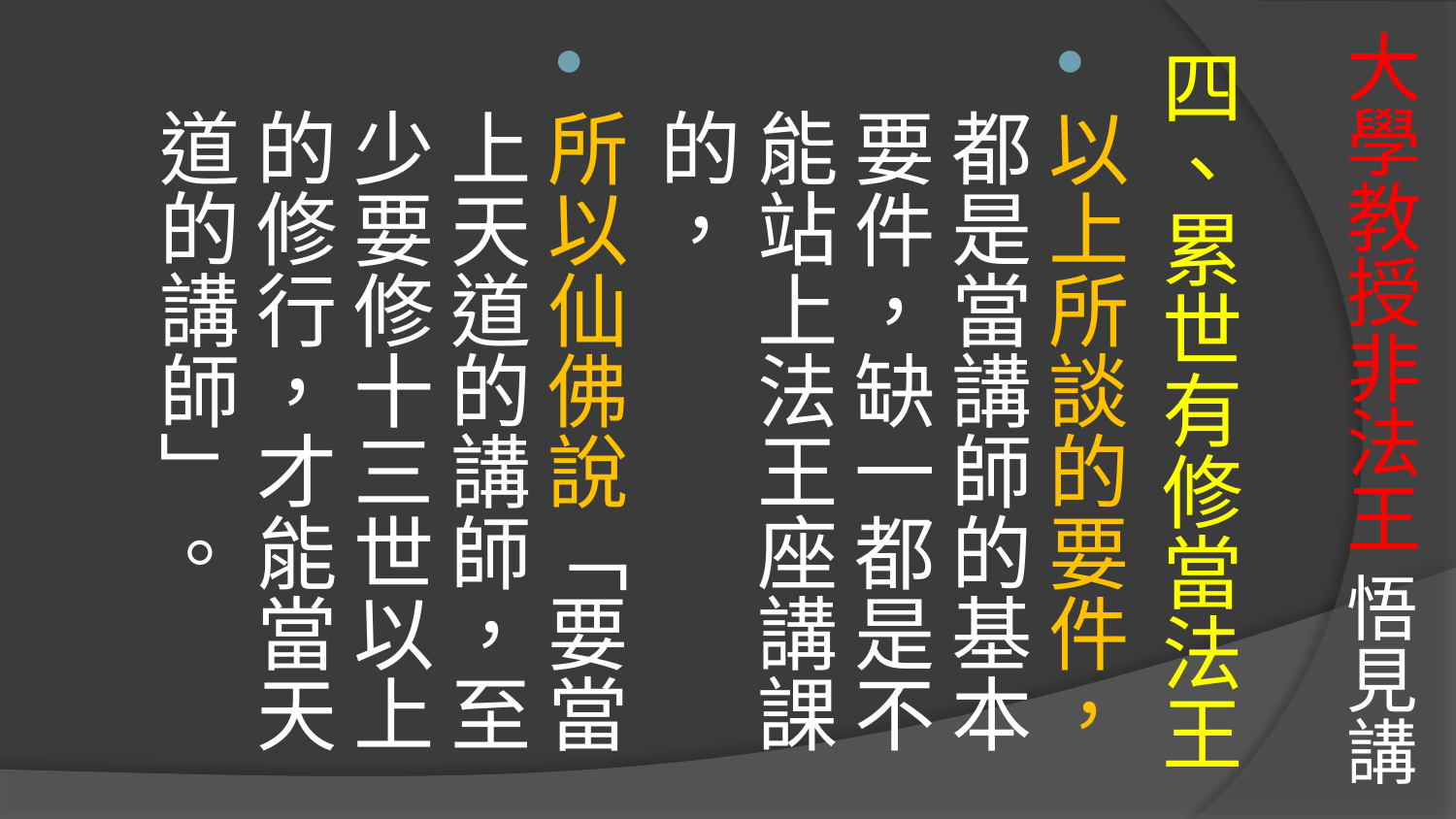

# 大學教授非法王 悟見講
四、累世有修當法王
以上所談的要件，都是當講師的基本要件，缺一都是不能站上法王座講課的，
所以仙佛說「要當上天道的講師，至少要修十三世以上的修行，才能當天道的講師」。